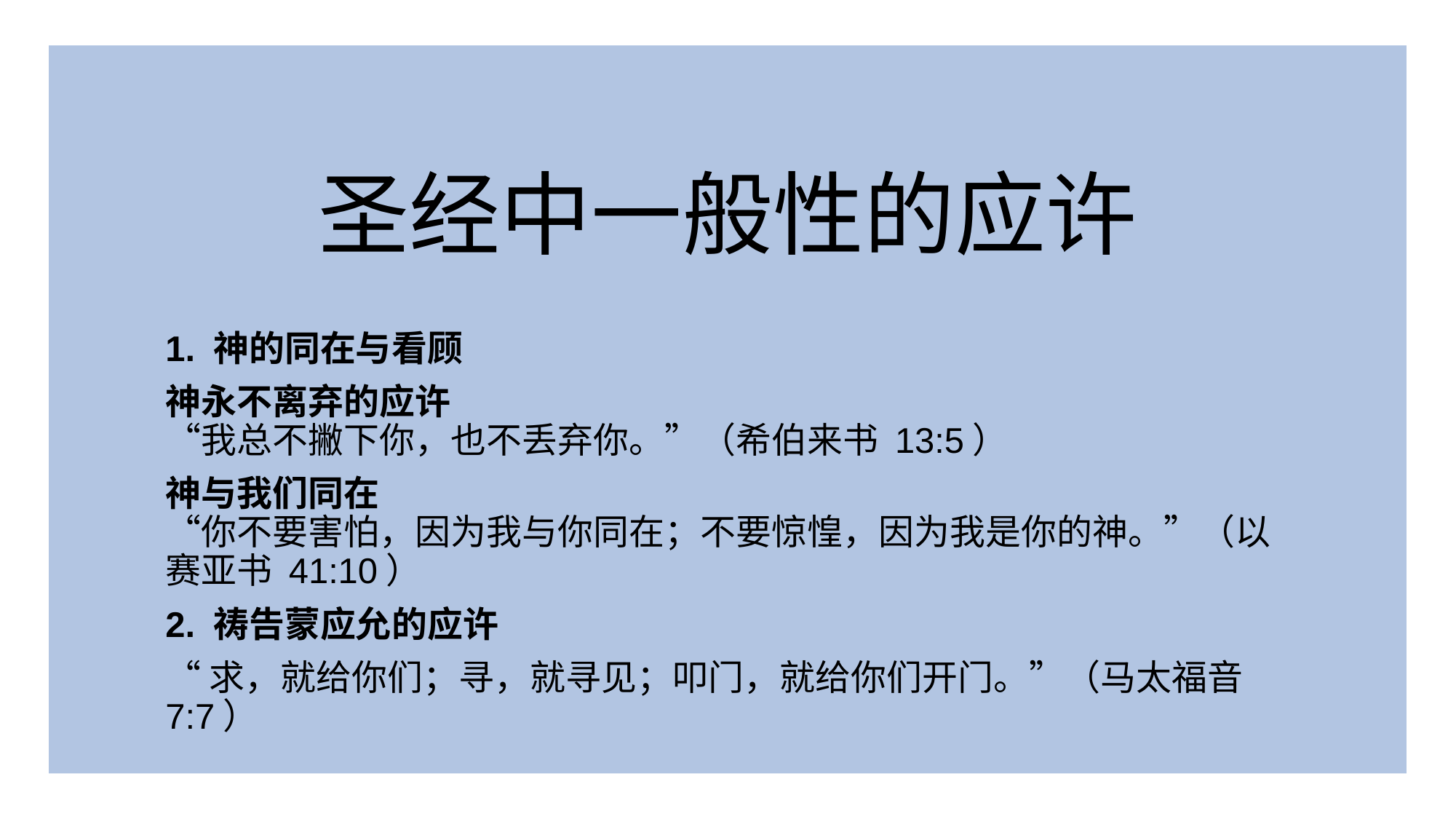

圣经中一般性的应许
1. 神的同在与看顾
神永不离弃的应许
“我总不撇下你，也不丢弃你。”（希伯来书 13:5）
神与我们同在
“你不要害怕，因为我与你同在；不要惊惶，因为我是你的神。”（以赛亚书 41:10）
2. 祷告蒙应允的应许
“求，就给你们；寻，就寻见；叩门，就给你们开门。”（马太福音 7:7）